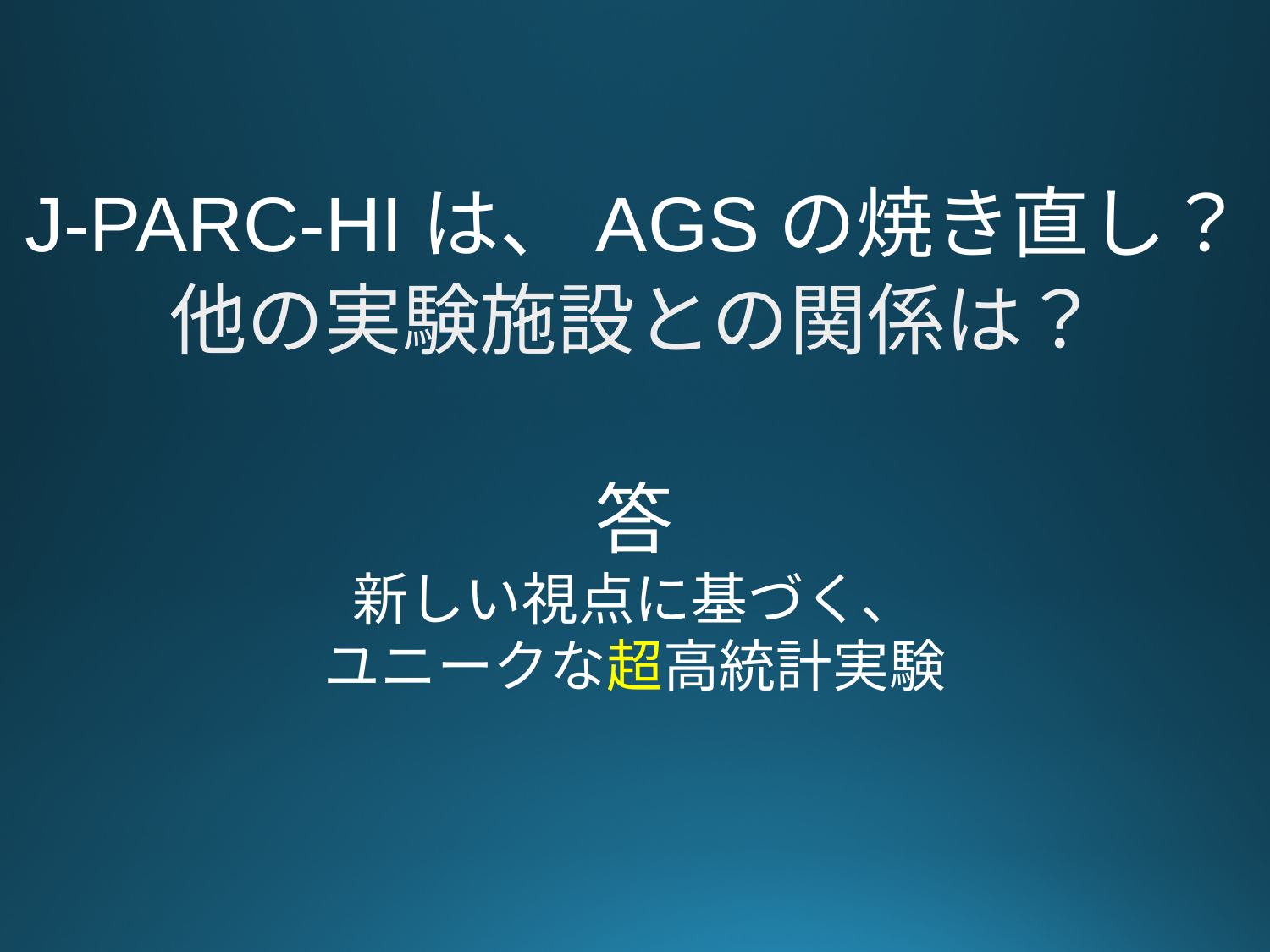

# J-PARC-HIは、AGSの焼き直し？
他の実験施設との関係は？
答
新しい視点に基づく、
ユニークな超高統計実験